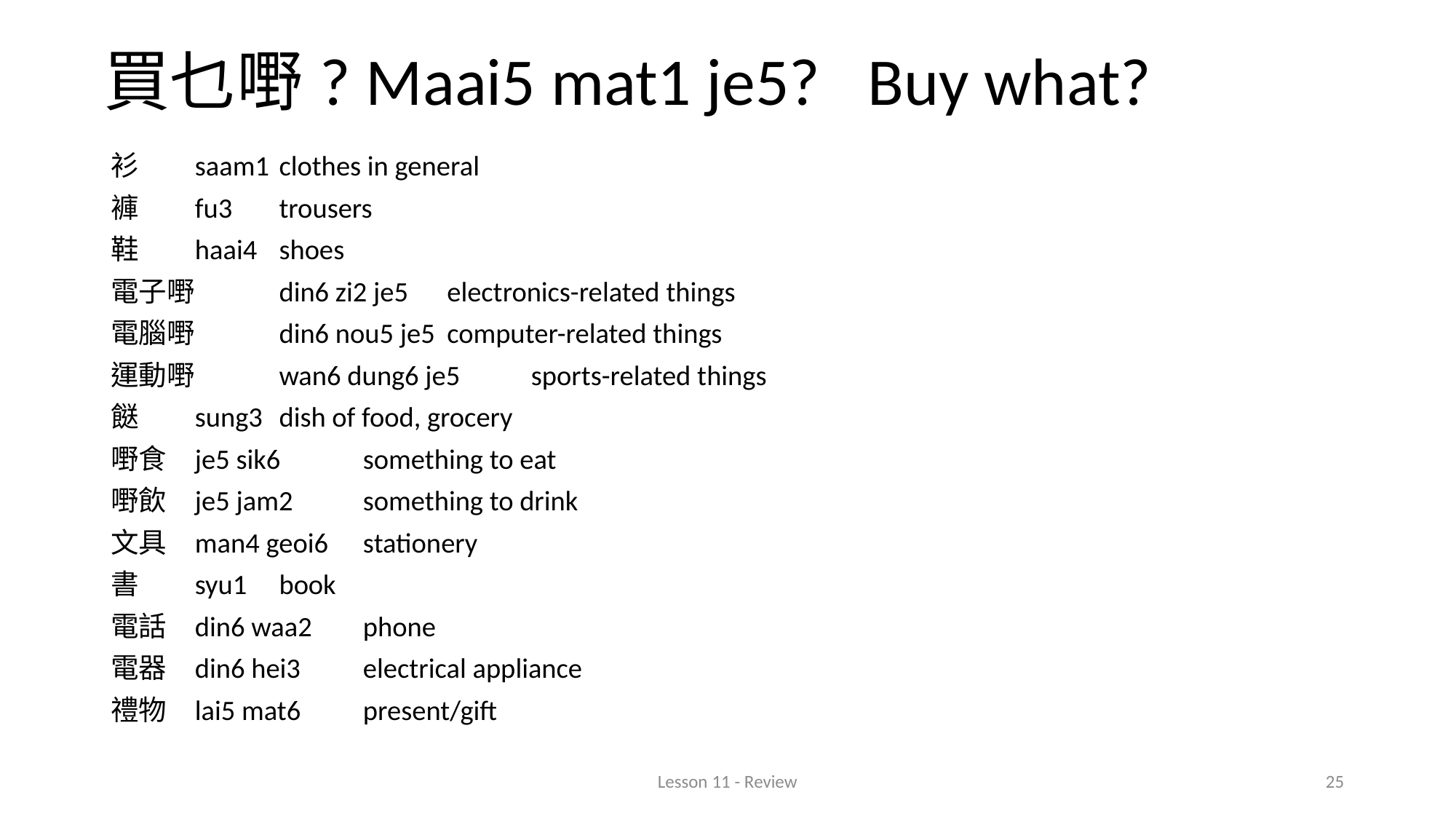

# 買乜嘢? Maai5 mat1 je5? 	Buy what?
衫 	saam1		clothes in general
褲 	fu3		trousers
鞋 	haai4 		shoes
電子嘢 	din6 zi2 je5 	electronics-related things
電腦嘢 	din6 nou5 je5	computer-related things
運動嘢 	wan6 dung6 je5 	sports-related things
餸 	sung3		dish of food, grocery
嘢食 	je5 sik6 		something to eat
嘢飲	je5 jam2 	something to drink
文具 	man4 geoi6 	stationery
書	syu1		book
電話 	din6 waa2 	phone
電器 	din6 hei3 	electrical appliance
禮物 	lai5 mat6 	present/gift

Lesson 11 - Review
25